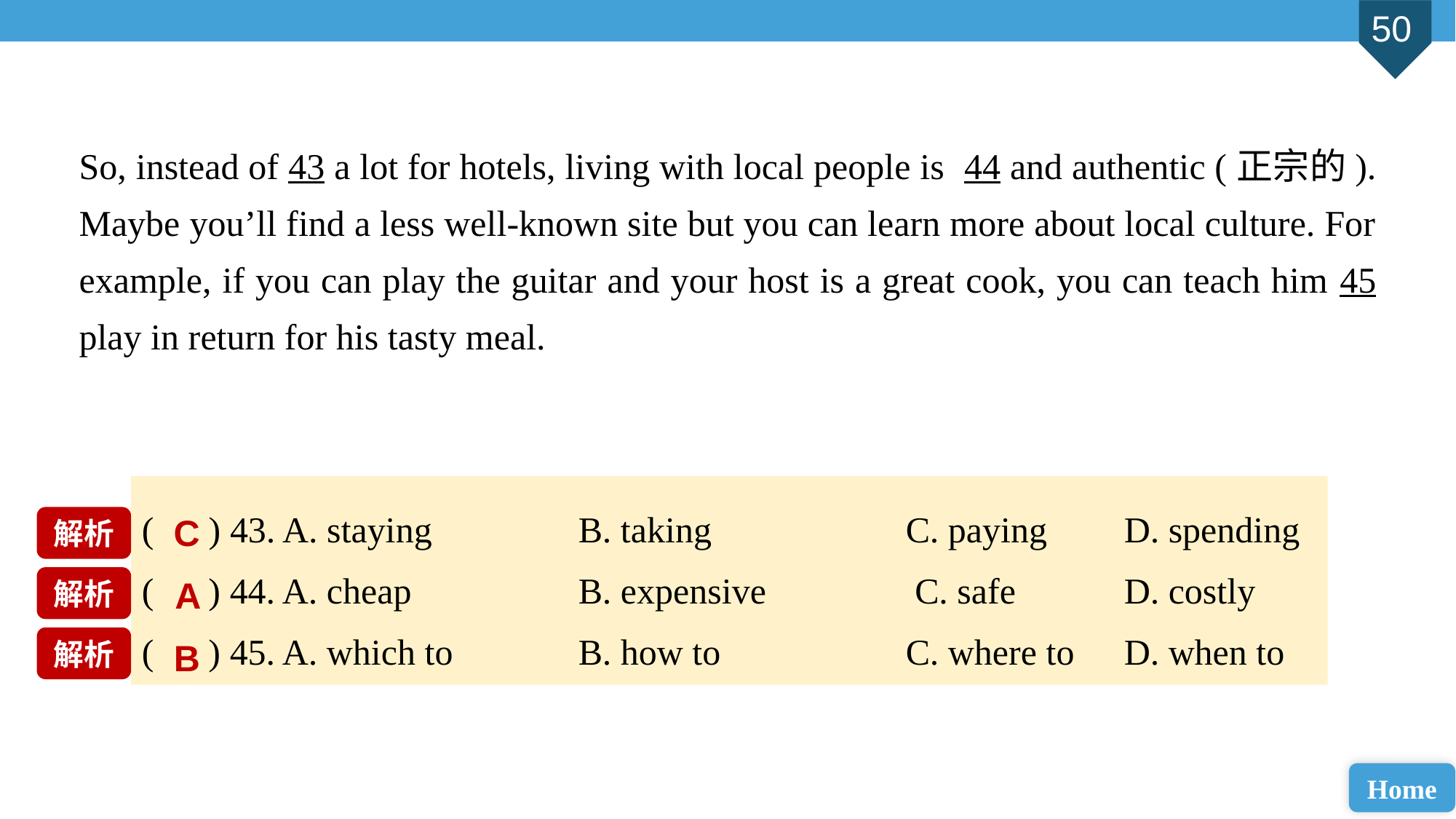

So, instead of 43 a lot for hotels, living with local people is  44 and authentic (正宗的). Maybe you’ll find a less well-known site but you can learn more about local culture. For example, if you can play the guitar and your host is a great cook, you can teach him 45 play in return for his tasty meal.
(      ) 43. A. staying 		B. taking 		C. paying 	D. spending
(      ) 44. A. cheap	 	B. expensive		 C. safe 	D. costly
(      ) 45. A. which to	 	B. how to	 	C. where to 	D. when to
C
解析
解析
A
解析
B